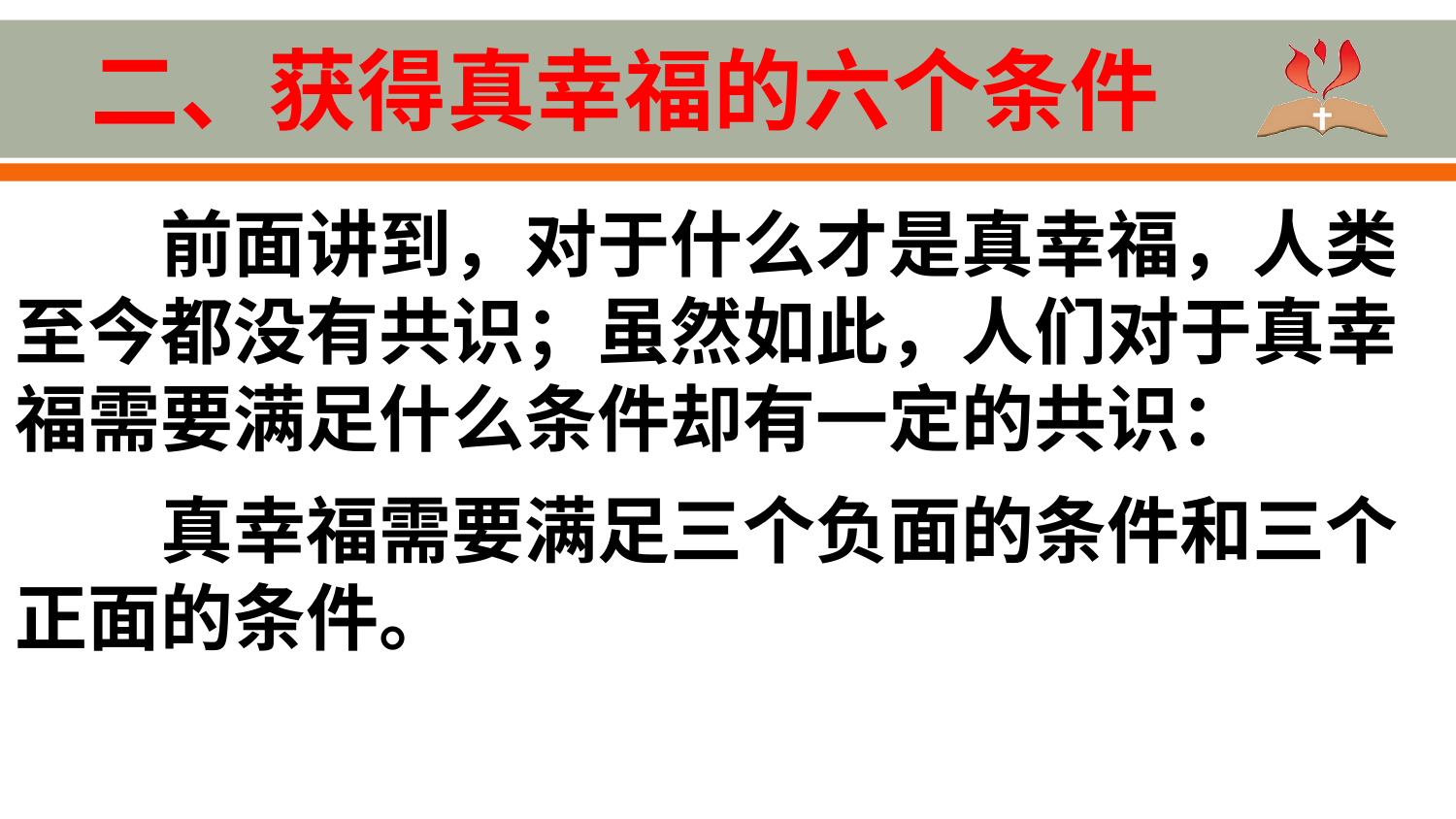

# 二、获得真幸福的六个条件
前面讲到，对于什么才是真幸福，人类至今都没有共识；虽然如此，人们对于真幸福需要满足什么条件却有一定的共识：
真幸福需要满足三个负面的条件和三个正面的条件。